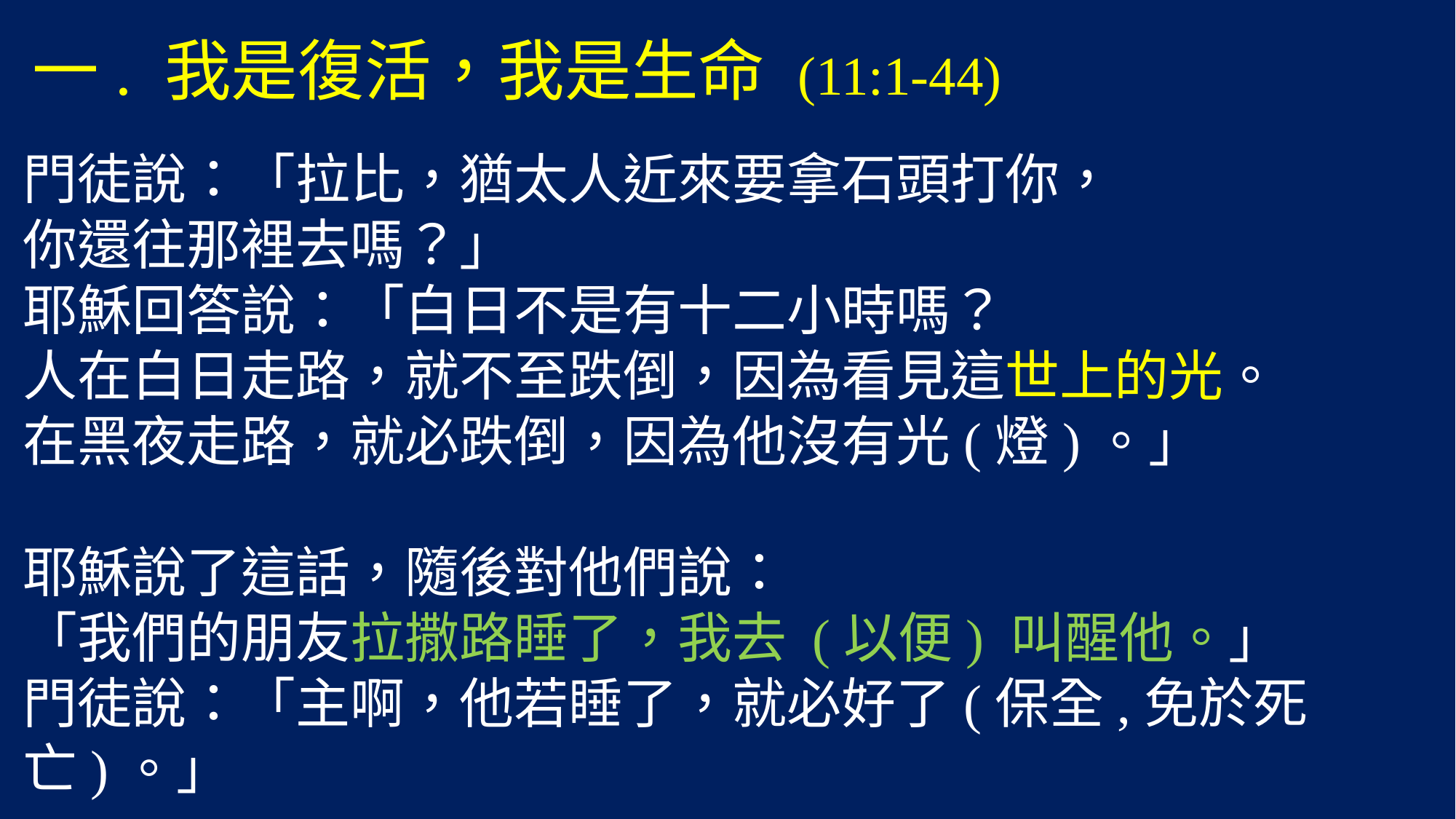

# 一. 我是復活，我是生命 (11:1-44)
門徒說：「拉比，猶太人近來要拿石頭打你，
你還往那裡去嗎？」
耶穌回答說：「白日不是有十二小時嗎？
人在白日走路，就不至跌倒，因為看見這世上的光。
在黑夜走路，就必跌倒，因為他沒有光(燈)。」

耶穌說了這話，隨後對他們說：
「我們的朋友拉撒路睡了，我去 (以便) 叫醒他。」
門徒說：「主啊，他若睡了，就必好了(保全,免於死亡)。」